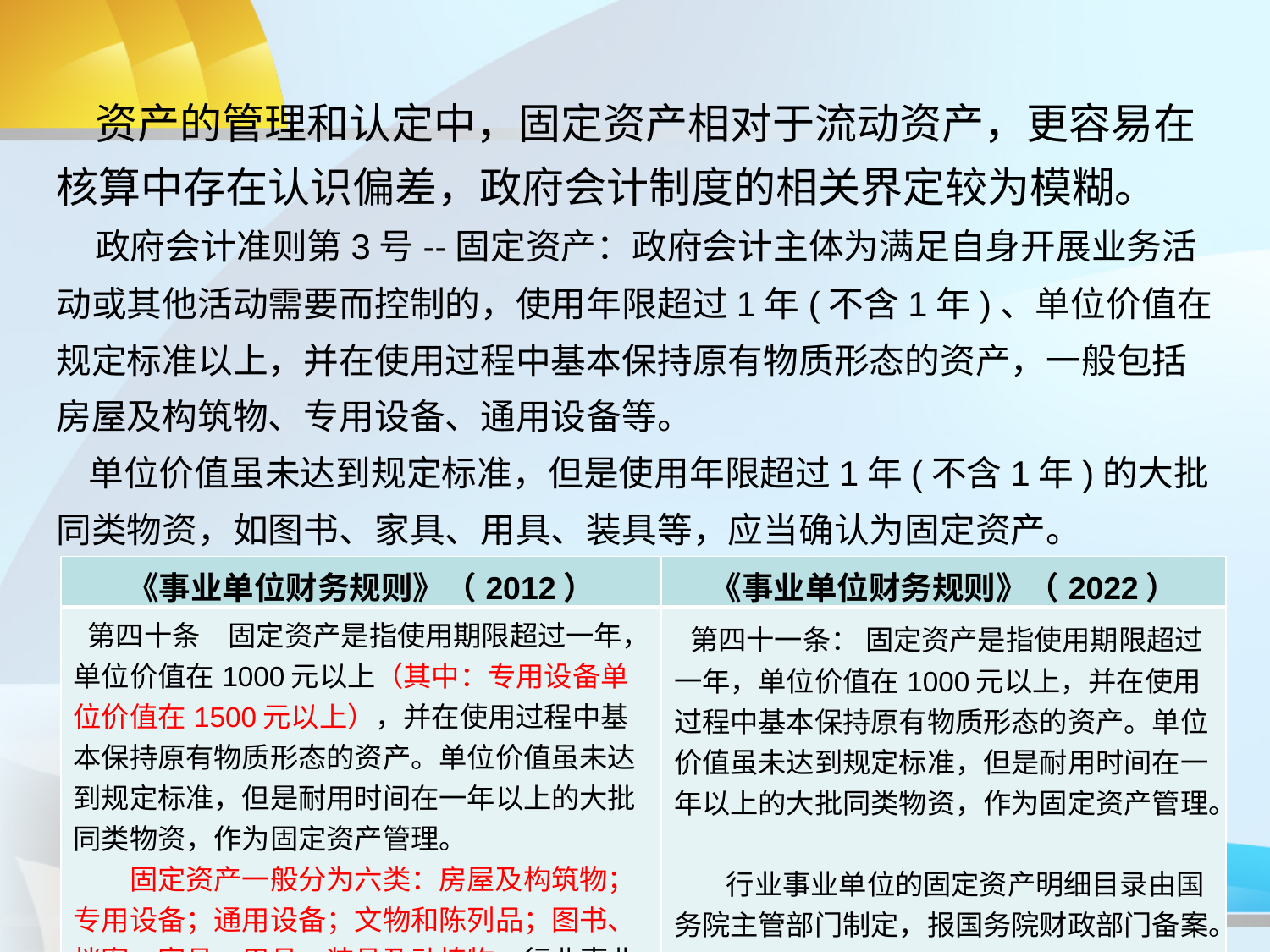

资产的管理和认定中，固定资产相对于流动资产，更容易在核算中存在认识偏差，政府会计制度的相关界定较为模糊。
   政府会计准则第3号--固定资产：政府会计主体为满足自身开展业务活动或其他活动需要而控制的，使用年限超过1年(不含1年)、单位价值在规定标准以上，并在使用过程中基本保持原有物质形态的资产，一般包括房屋及构筑物、专用设备、通用设备等。
   单位价值虽未达到规定标准，但是使用年限超过1年(不含1年)的大批同类物资，如图书、家具、用具、装具等，应当确认为固定资产。

| 《事业单位财务规则》（2012） | 《事业单位财务规则》（2022） |
| --- | --- |
| 第四十条　固定资产是指使用期限超过一年，单位价值在1000元以上（其中：专用设备单位价值在1500元以上），并在使用过程中基本保持原有物质形态的资产。单位价值虽未达到规定标准，但是耐用时间在一年以上的大批同类物资，作为固定资产管理。 　　固定资产一般分为六类：房屋及构筑物；专用设备；通用设备；文物和陈列品；图书、档案；家具、用具、装具及动植物。行业事业单位的固定资产明细目录由国务院主管部门制定，报国务院财政部门备案。 | 第四十一条： 固定资产是指使用期限超过一年，单位价值在1000元以上，并在使用过程中基本保持原有物质形态的资产。单位价值虽未达到规定标准，但是耐用时间在一年以上的大批同类物资，作为固定资产管理。 行业事业单位的固定资产明细目录由国务院主管部门制定，报国务院财政部门备案。 |